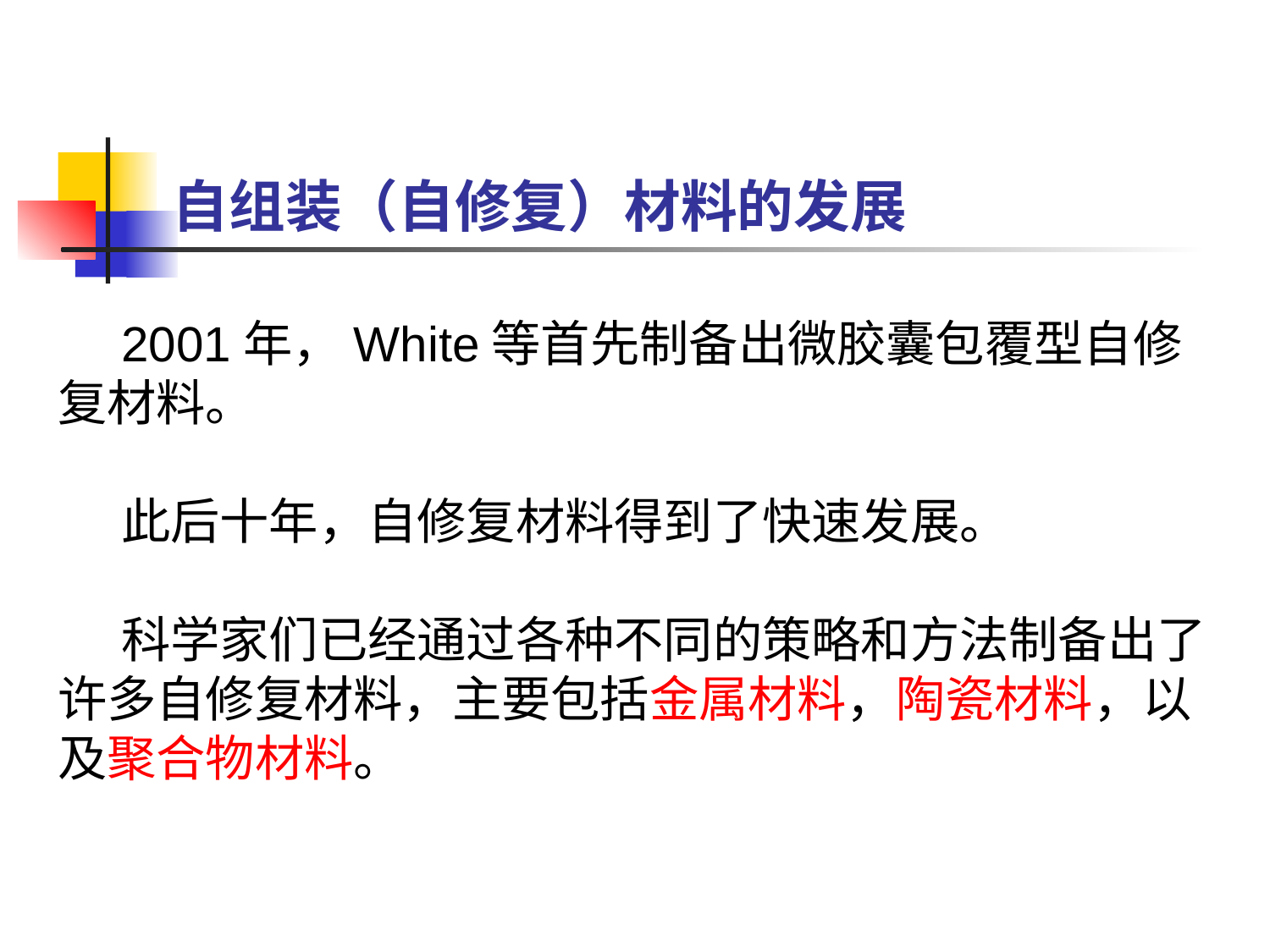

# 自组装（自修复）材料的发展

2001年，White等首先制备出微胶囊包覆型自修复材料。

此后十年，自修复材料得到了快速发展。

科学家们已经通过各种不同的策略和方法制备出了许多自修复材料，主要包括金属材料，陶瓷材料，以及聚合物材料。